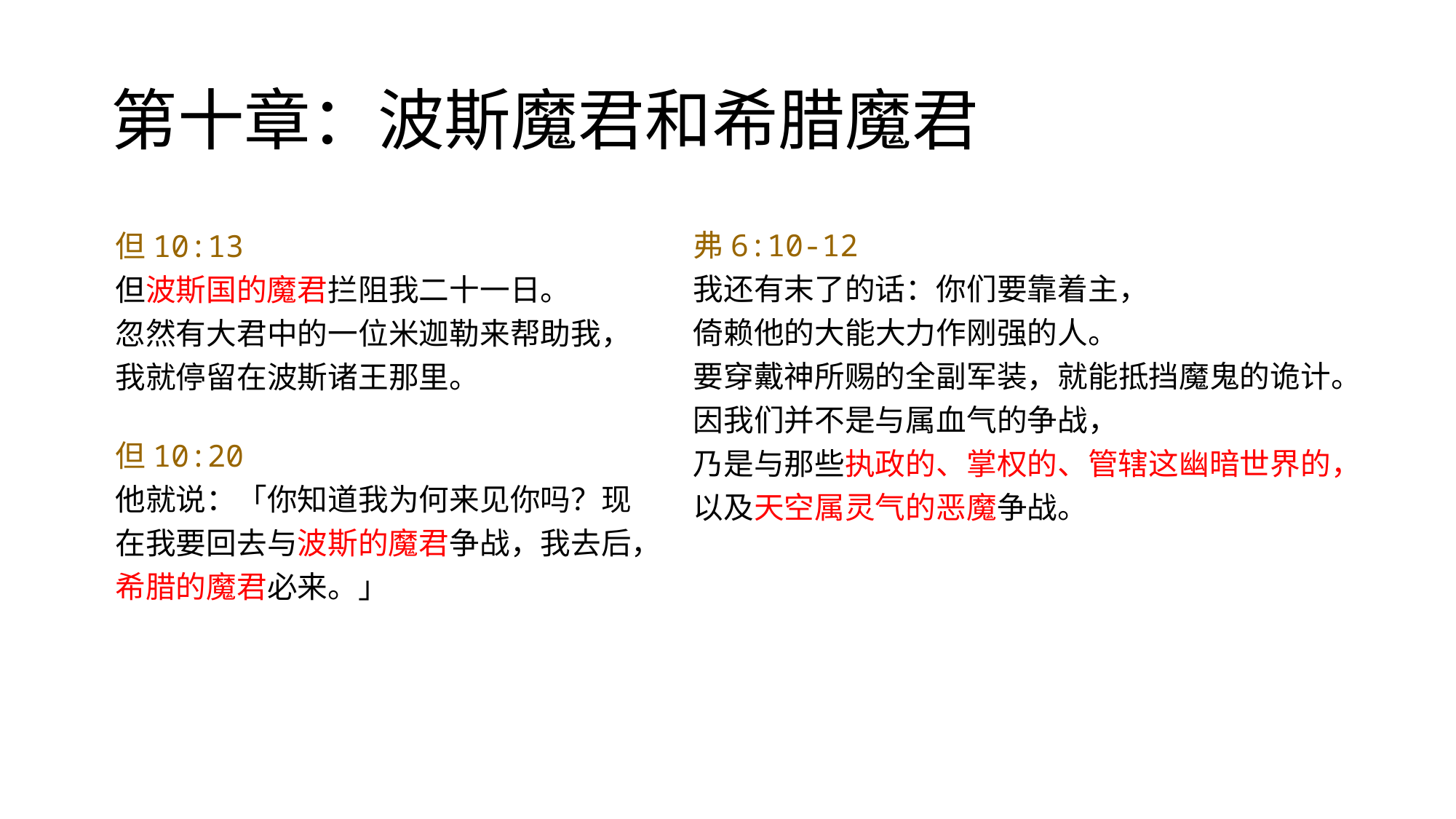

# 第十章：波斯魔君和希腊魔君
弗6:10-12
我还有末了的话：你们要靠着主，
倚赖他的大能大力作刚强的人。
要穿戴神所赐的全副军装，就能抵挡魔鬼的诡计。
因我们并不是与属血气的争战，
乃是与那些执政的、掌权的、管辖这幽暗世界的，
以及天空属灵气的恶魔争战。
但10:13
但波斯国的魔君拦阻我二十一日。
忽然有大君中的一位米迦勒来帮助我，
我就停留在波斯诸王那里。
但10:20
他就说：「你知道我为何来见你吗？现在我要回去与波斯的魔君争战，我去后，希腊的魔君必来。」